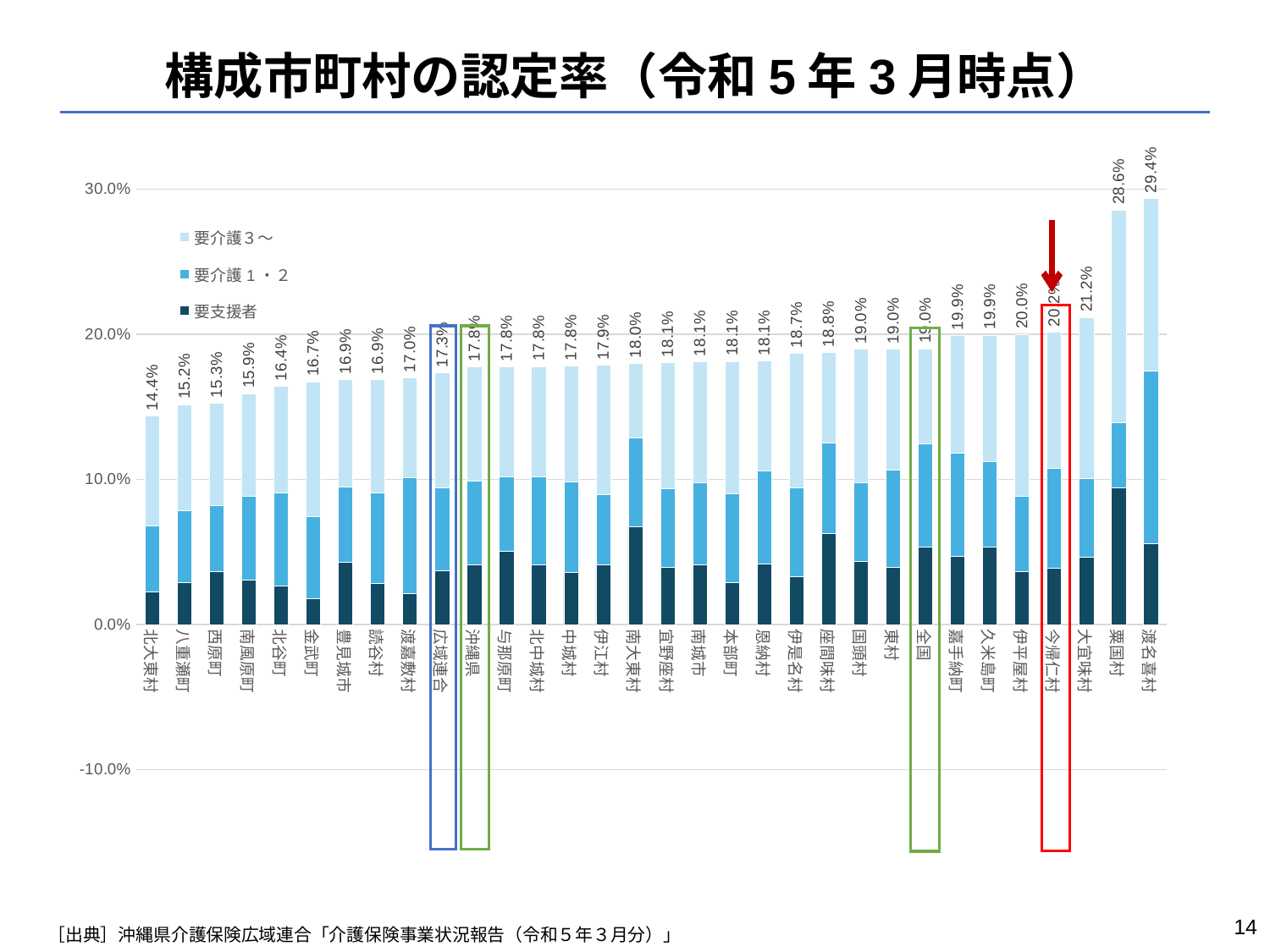

# 構成市町村の認定率（令和5年3月時点）

### Chart

| Category | 要支援者 | 要介護1・２ | 要介護３～ | 認定率 |
|---|---|---|---|---|
| 北大東村 | 0.022727272727272728 | 0.045454545454545456 | 0.07575757575757576 | 0.14393939393939395 |
| 八重瀬町 | 0.029186935371785964 | 0.049478804725503825 | 0.0729673384294649 | 0.1516330785267547 |
| 西原町 | 0.03658832081415071 | 0.04555367094741943 | 0.07051126726435668 | 0.15265325902592683 |
| 南風原町 | 0.030622489959839357 | 0.05760542168674699 | 0.0709086345381526 | 0.15913654618473896 |
| 北谷町 | 0.026397770126250206 | 0.06443679291687161 | 0.07329070339399901 | 0.16412526643712083 |
| 金武町 | 0.01804461942257218 | 0.05643044619422572 | 0.09284776902887139 | 0.1673228346456693 |
| 豊見城市 | 0.04285714285714286 | 0.05171886936592819 | 0.07410236822001529 | 0.16867838044308633 |
| 読谷村 | 0.028568438677270824 | 0.06236919213059858 | 0.07785684386772708 | 0.1687944746755965 |
| 渡嘉敷村 | 0.02127659574468085 | 0.0797872340425532 | 0.06914893617021277 | 0.1702127659574468 |
| 広域連合 | 0.03701120654240429 | 0.05706451643721757 | 0.07921009639728291 | 0.17328581937690476 |
| 沖縄県 | 0.04131054545031836 | 0.05752962066370048 | 0.07874432216122591 | 0.17758448827524476 |
| 与那原町 | 0.05027014329339911 | 0.05144467935165609 | 0.07587502936340146 | 0.17758985200845667 |
| 北中城村 | 0.04137430437938543 | 0.06024679409629809 | 0.07621582385676265 | 0.17783692233244616 |
| 中城村 | 0.035698447893569844 | 0.06252771618625277 | 0.07982261640798226 | 0.17804878048780487 |
| 伊江村 | 0.041104294478527606 | 0.048466257668711654 | 0.08895705521472393 | 0.1785276073619632 |
| 南大東村 | 0.06752411575562701 | 0.06109324758842444 | 0.05144694533762058 | 0.18006430868167203 |
| 宜野座村 | 0.03942181340341656 | 0.054533508541392904 | 0.08672798948751642 | 0.18068331143232588 |
| 南城市 | 0.041409617172314714 | 0.05645229443082904 | 0.08332629088143328 | 0.18118820248457704 |
| 本部町 | 0.02912844036697248 | 0.06100917431192661 | 0.09128440366972478 | 0.18142201834862384 |
| 恩納村 | 0.04190962099125364 | 0.06377551020408163 | 0.07580174927113703 | 0.1814868804664723 |
| 伊是名村 | 0.03296703296703297 | 0.06153846153846154 | 0.09230769230769231 | 0.18681318681318682 |
| 座間味村 | 0.0625 | 0.0625 | 0.0625 | 0.1875 |
| 国頭村 | 0.04373522458628842 | 0.053782505910165486 | 0.09219858156028368 | 0.18971631205673758 |
| 東村 | 0.03951367781155015 | 0.0668693009118541 | 0.08358662613981763 | 0.1899696048632219 |
| 全国 | 0.0533648228836936 | 0.07137983853054865 | 0.06535830871241953 | 0.19010297012666177 |
| 嘉手納町 | 0.04678539088439481 | 0.07153637186839722 | 0.08089345004527619 | 0.19921521279806823 |
| 久米島町 | 0.05359421522756274 | 0.05869842620161633 | 0.08719693747341557 | 0.19948957890259464 |
| 伊平屋村 | 0.03636363636363636 | 0.05194805194805195 | 0.11168831168831168 | 0.2 |
| 今帰仁村 | 0.038801261829652996 | 0.06876971608832808 | 0.09400630914826498 | 0.20157728706624606 |
| 大宜味村 | 0.04666666666666667 | 0.05416666666666667 | 0.11083333333333334 | 0.21166666666666667 |
| 粟国村 | 0.09398496240601503 | 0.045112781954887216 | 0.14661654135338345 | 0.2857142857142857 |
| 渡名喜村 | 0.055944055944055944 | 0.11888111888111888 | 0.11888111888111888 | 0.2937062937062937 |

14
［出典］沖縄県介護保険広域連合「介護保険事業状況報告（令和５年３月分）」